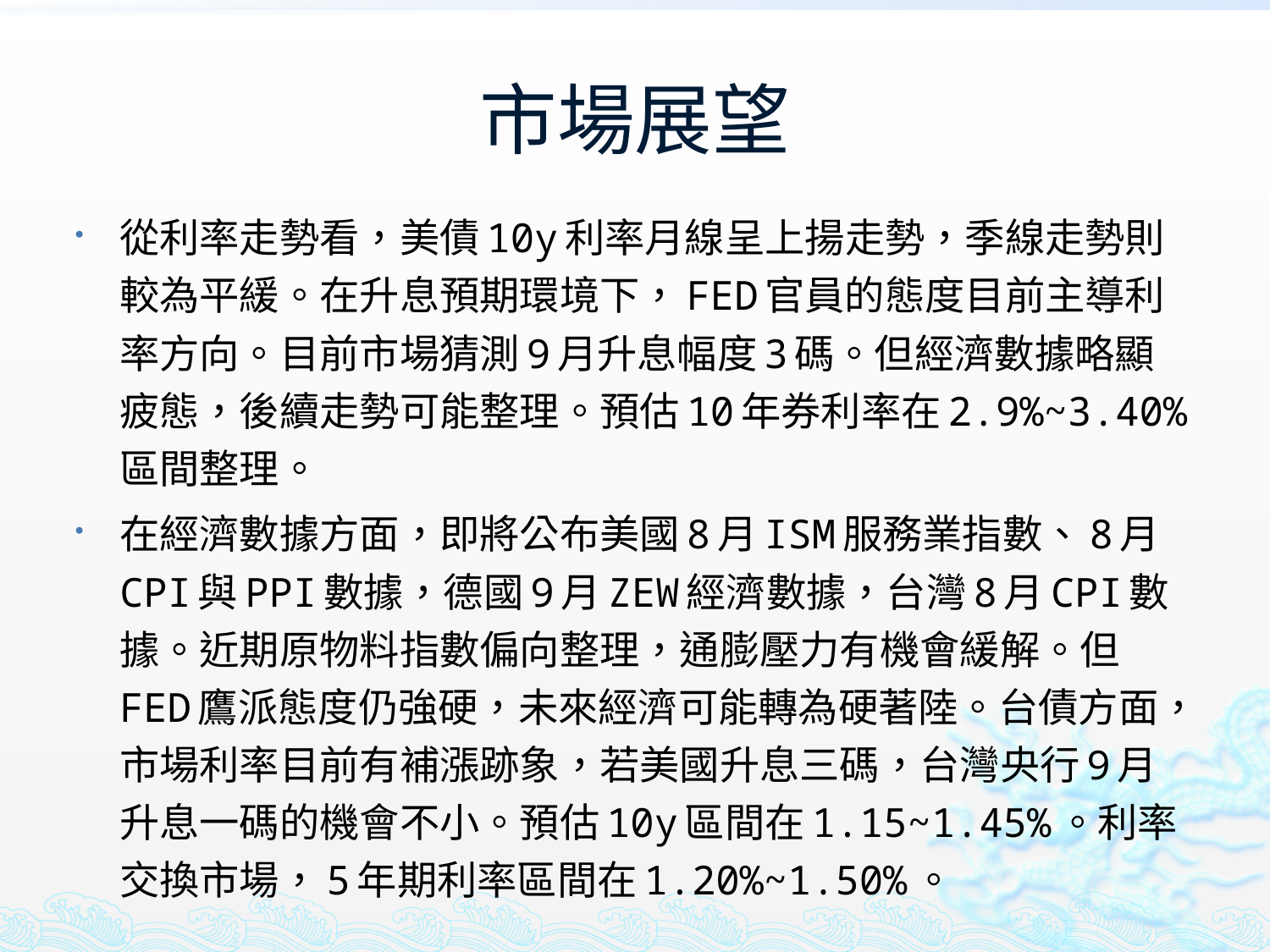

# 市場展望
從利率走勢看，美債10y利率月線呈上揚走勢，季線走勢則較為平緩。在升息預期環境下，FED官員的態度目前主導利率方向。目前市場猜測9月升息幅度3碼。但經濟數據略顯疲態，後續走勢可能整理。預估10年券利率在2.9%~3.40%區間整理。
在經濟數據方面，即將公布美國8月ISM服務業指數、8月CPI與PPI數據，德國9月ZEW經濟數據，台灣8月CPI數據。近期原物料指數偏向整理，通膨壓力有機會緩解。但FED鷹派態度仍強硬，未來經濟可能轉為硬著陸。台債方面，市場利率目前有補漲跡象，若美國升息三碼，台灣央行9月升息一碼的機會不小。預估10y區間在1.15~1.45%。利率交換市場，5年期利率區間在1.20%~1.50%。